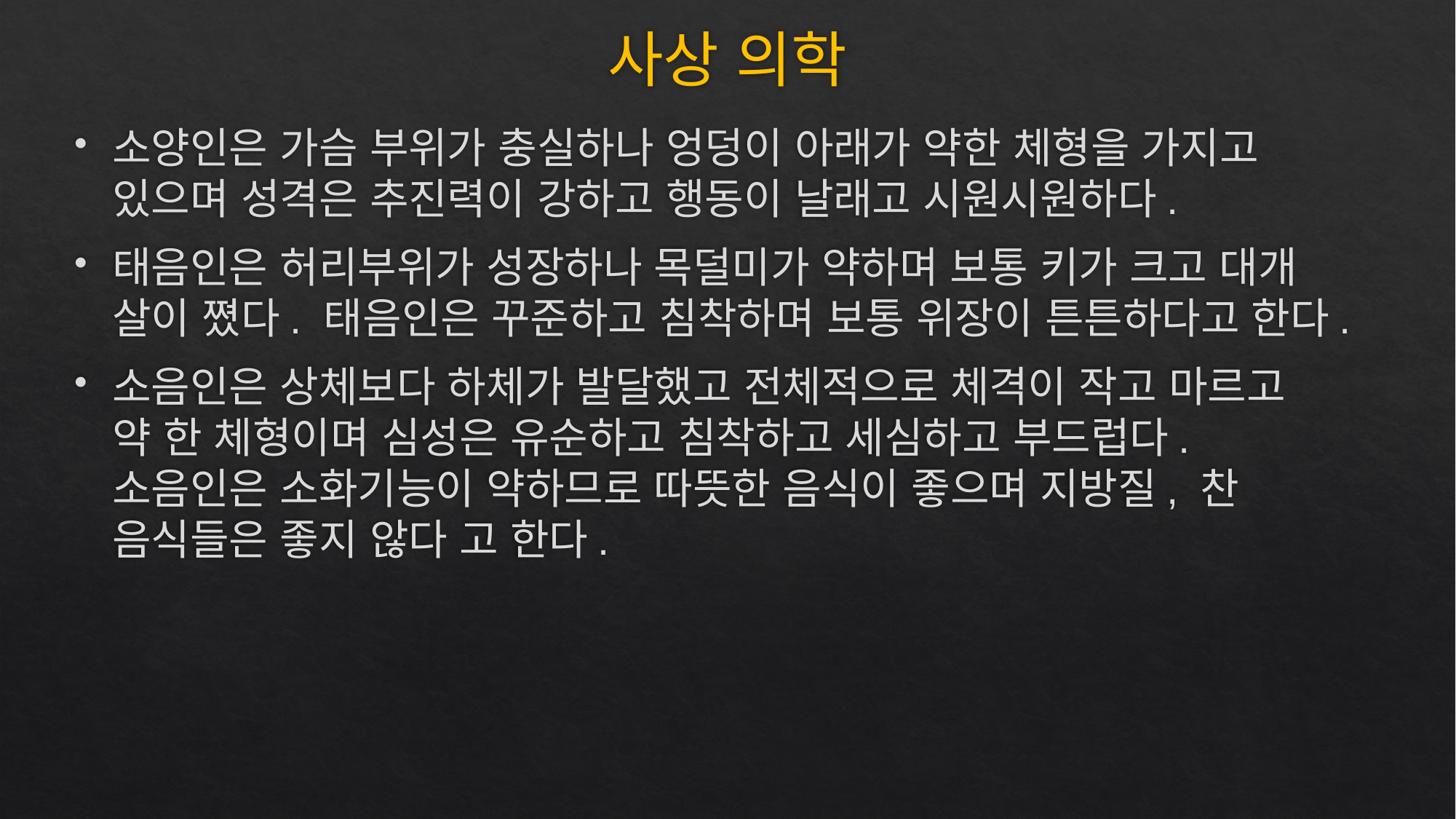

# 사상 의학
소양인은 가슴 부위가 충실하나 엉덩이 아래가 약한 체형을 가지고 있으며 성격은 추진력이 강하고 행동이 날래고 시원시원하다.
태음인은 허리부위가 성장하나 목덜미가 약하며 보통 키가 크고 대개 살이 쪘다. 태음인은 꾸준하고 침착하며 보통 위장이 튼튼하다고 한다.
소음인은 상체보다 하체가 발달했고 전체적으로 체격이 작고 마르고 약 한 체형이며 심성은 유순하고 침착하고 세심하고 부드럽다. 소음인은 소화기능이 약하므로 따뜻한 음식이 좋으며 지방질, 찬 음식들은 좋지 않다 고 한다.